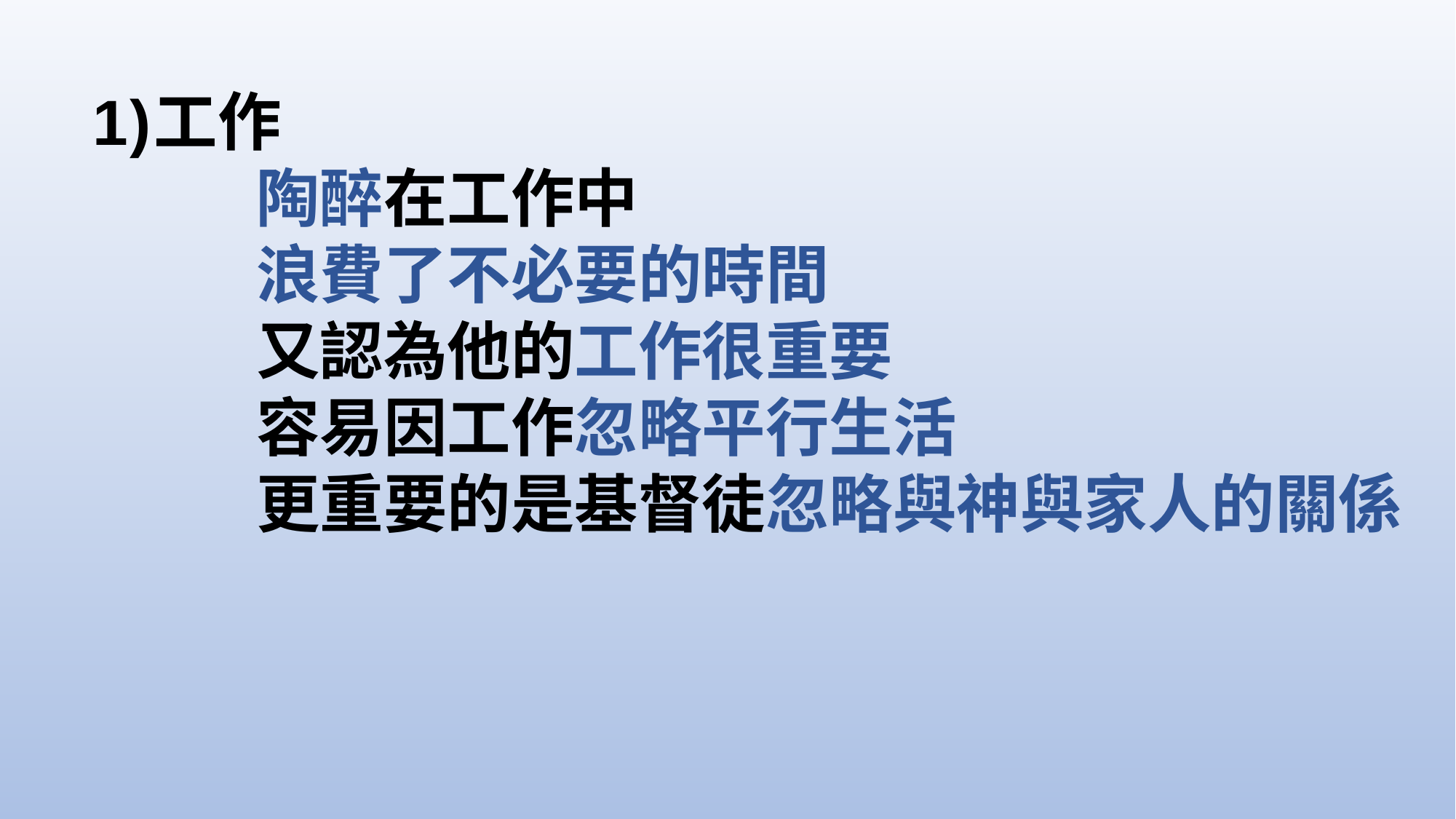

工作
			陶醉在工作中
			浪費了不必要的時間
			又認為他的工作很重要
			容易因工作忽略平行生活
			更重要的是基督徒忽略與神與家人的關係